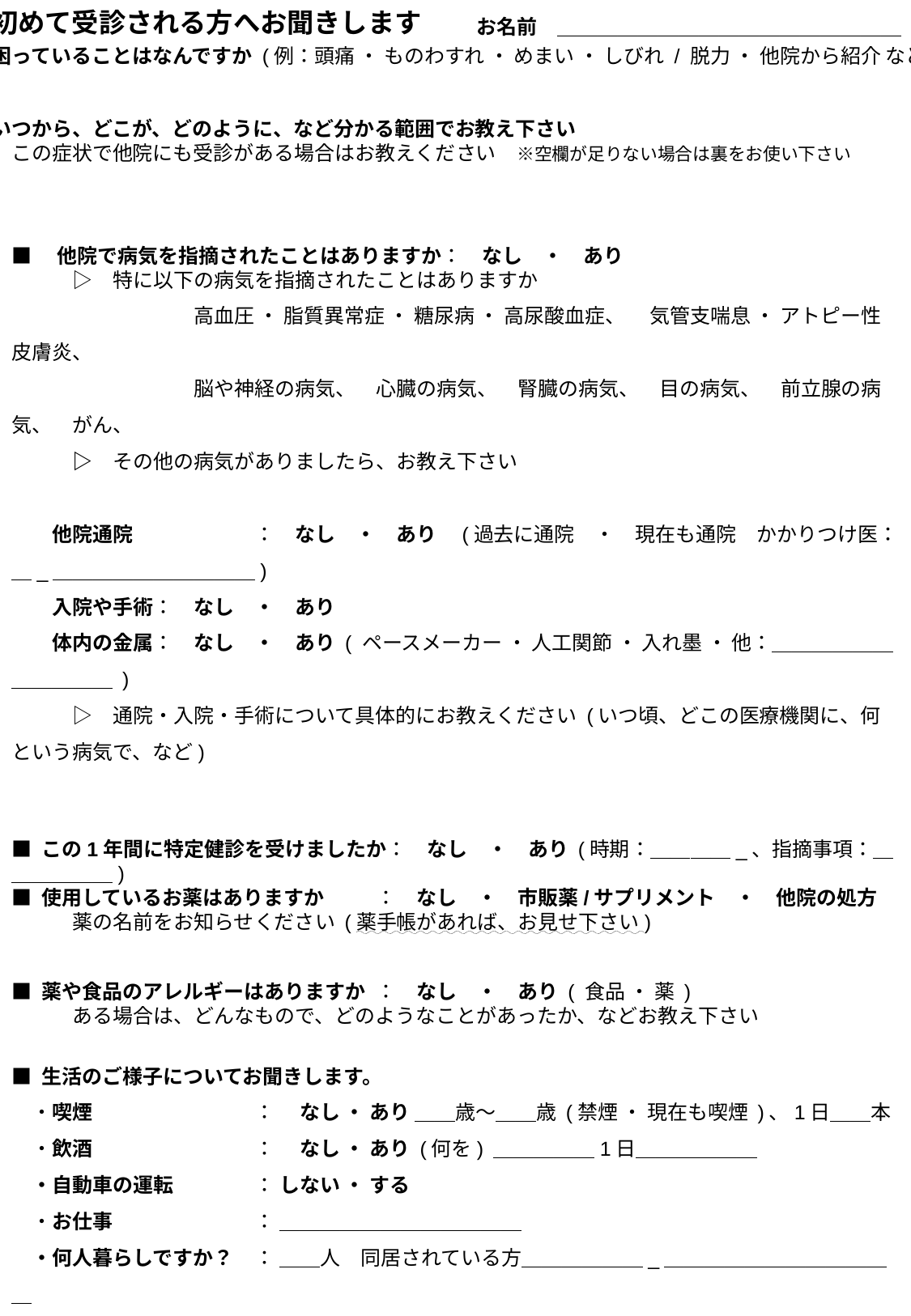

初めて受診される方へお聞きします
お名前　＿＿＿＿＿＿＿＿＿＿＿＿＿＿＿＿＿
■　困っていることはなんですか (例：頭痛 ・ ものわすれ ・ めまい ・ しびれ / 脱力 ・ 他院から紹介 など）

　　 いつから、どこが、どのように、など分かる範囲でお教え下さい
　　 　この症状で他院にも受診がある場合はお教えください　※空欄が足りない場合は裏をお使い下さい
■　他院で病気を指摘されたことはありますか：　なし　・　あり
　　　▷　特に以下の病気を指摘されたことはありますか
　　　　　　　　　高血圧 ・ 脂質異常症 ・ 糖尿病 ・ 高尿酸血症、 　気管支喘息 ・ アトピー性皮膚炎、
　　　　　　　　　脳や神経の病気、　心臓の病気、　腎臓の病気、　目の病気、　前立腺の病気、　がん、
　　　▷　その他の病気がありましたら、お教え下さい

　　他院通院 	：　なし　・　あり　(過去に通院　・　現在も通院　かかりつけ医：＿_＿＿＿＿＿＿＿＿＿＿)
　　入院や手術：　なし　・　あり
　　体内の金属：　なし　・　あり ( ペースメーカー ・ 人工関節 ・ 入れ墨 ・ 他：＿＿＿＿＿＿＿＿＿＿＿ )
　　　▷　通院・入院・手術について具体的にお教えください (いつ頃、どこの医療機関に、何という病気で、など)

■ この1年間に特定健診を受けましたか：　なし　・　あり (時期：＿＿＿＿_、指摘事項：＿＿＿＿＿＿)
■ 使用しているお薬はありますか	：　なし　・　市販薬/サプリメント　・　他院の処方
　　　薬の名前をお知らせください (薬手帳があれば、お見せ下さい)

■ 薬や食品のアレルギーはありますか	：　なし　・　あり ( 食品 ・ 薬 )
　　　ある場合は、どんなもので、どのようなことがあったか、などお教え下さい

■ 生活のご様子についてお聞きします。
　・喫煙		： 　なし ・ あり ＿＿歳～＿＿歳 (禁煙 ・ 現在も喫煙 )、1日＿＿本
　・飲酒		： 　なし ・ あり (何を) ＿＿＿＿＿1日＿＿＿＿＿＿
　・自動車の運転	： しない ・ する
　・お仕事		： ＿＿＿＿＿＿＿＿＿＿＿＿
　・何人暮らしですか？	： ＿＿人　同居されている方＿＿＿＿＿＿_＿＿＿＿＿＿＿＿＿＿＿＿
　・生活に介護は必要ですか	： 不要 ・ 必要 ・ サービス利用 ( ヘルパー ・ ディ ・ ショート ・ 器具 ・ 他)
■ 女性の方への質問：　妊娠/授乳中ではない　・　妊娠中　・　授乳中　・　妊娠しているか分からない
■ 血のつながったご家族で病気の方はいますか	：　なし　・　あり
　　(似た症状や病気の方、生活習慣病、大きな病気の方、など)

■ 自由記載欄　※ 空欄が足りない場合は裏をお使い下さい
　　その他、下記のようなご希望もこちらでお書きいただけます。スタッフへもお気軽にお声がけ、ご相談ください
　　(例：〇時から用事がある、検査はまとめて受けたい/小分けにしたい、〇〇検査を希望、検査の費用について聞きたい)